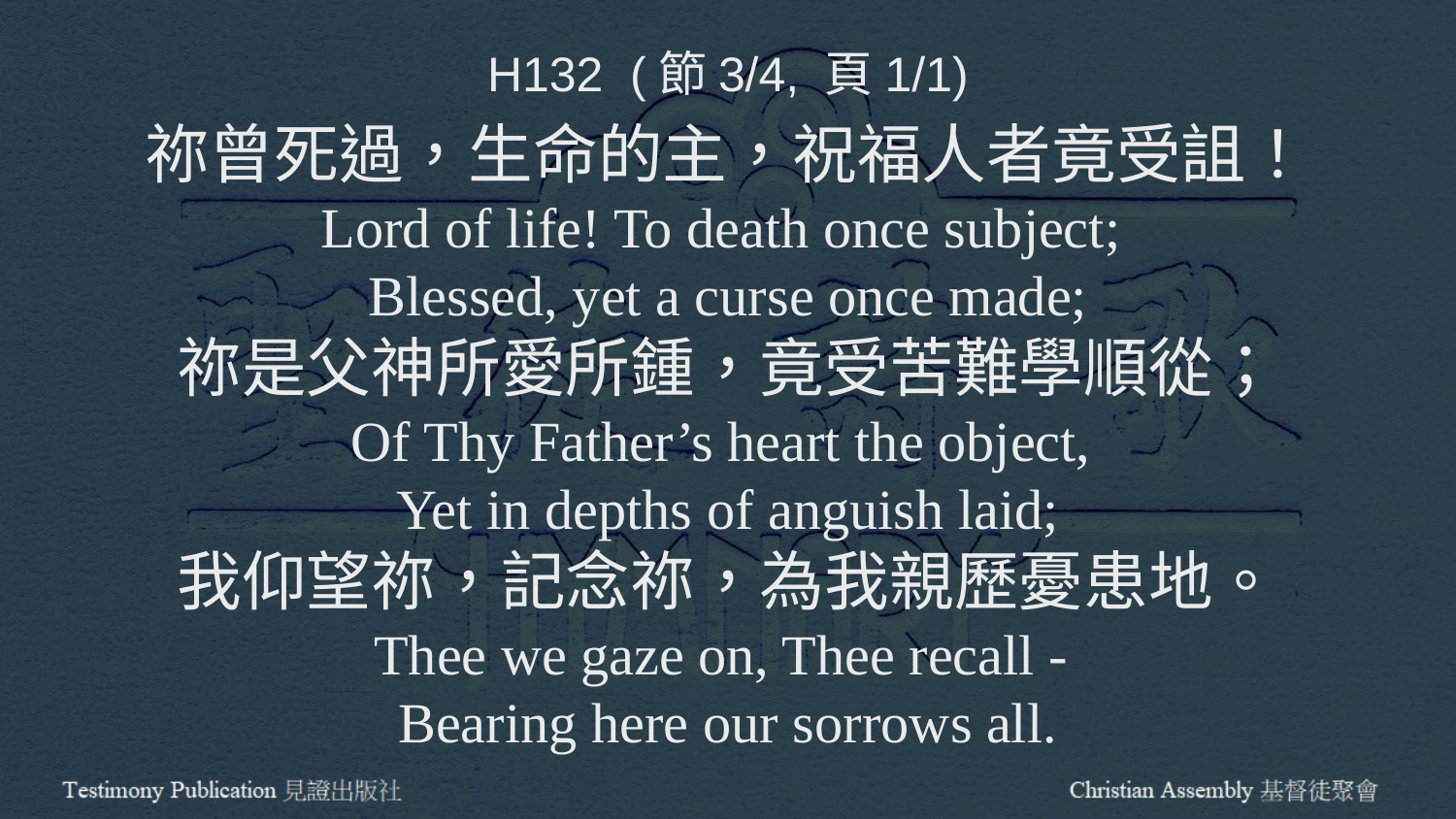

H132  (節3/4, 頁1/1)
祢曾死過，生命的主，祝福人者竟受詛！
Lord of life! To death once subject;
Blessed, yet a curse once made;
祢是父神所愛所鍾，竟受苦難學順從；
Of Thy Father’s heart the object,
Yet in depths of anguish laid;
我仰望祢，記念祢，為我親歷憂患地。
Thee we gaze on, Thee recall -
Bearing here our sorrows all.